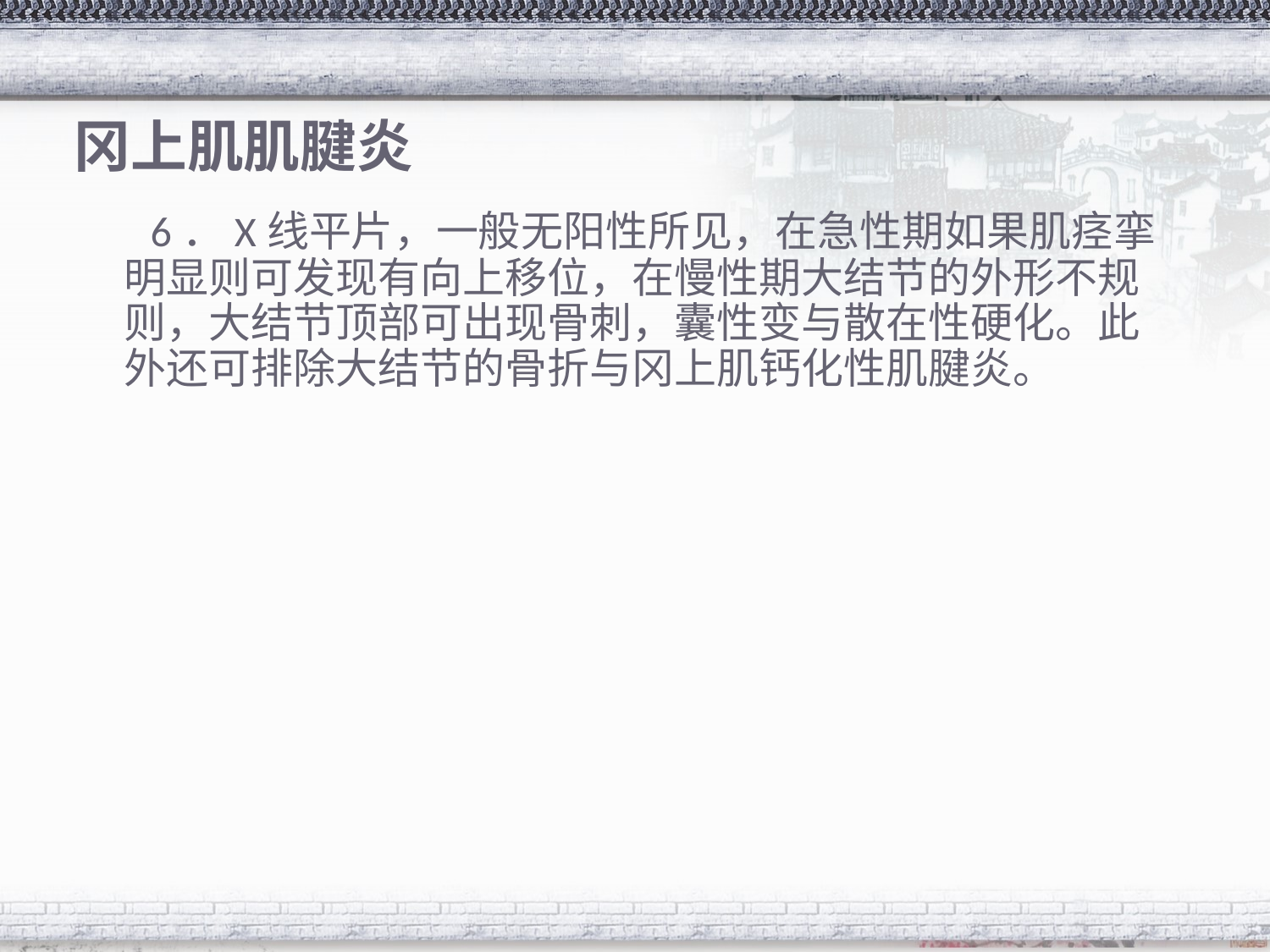

# 冈上肌肌腱炎
        6．X线平片，一般无阳性所见，在急性期如果肌痉挛明显则可发现有向上移位，在慢性期大结节的外形不规则，大结节顶部可出现骨刺，囊性变与散在性硬化。此外还可排除大结节的骨折与冈上肌钙化性肌腱炎。